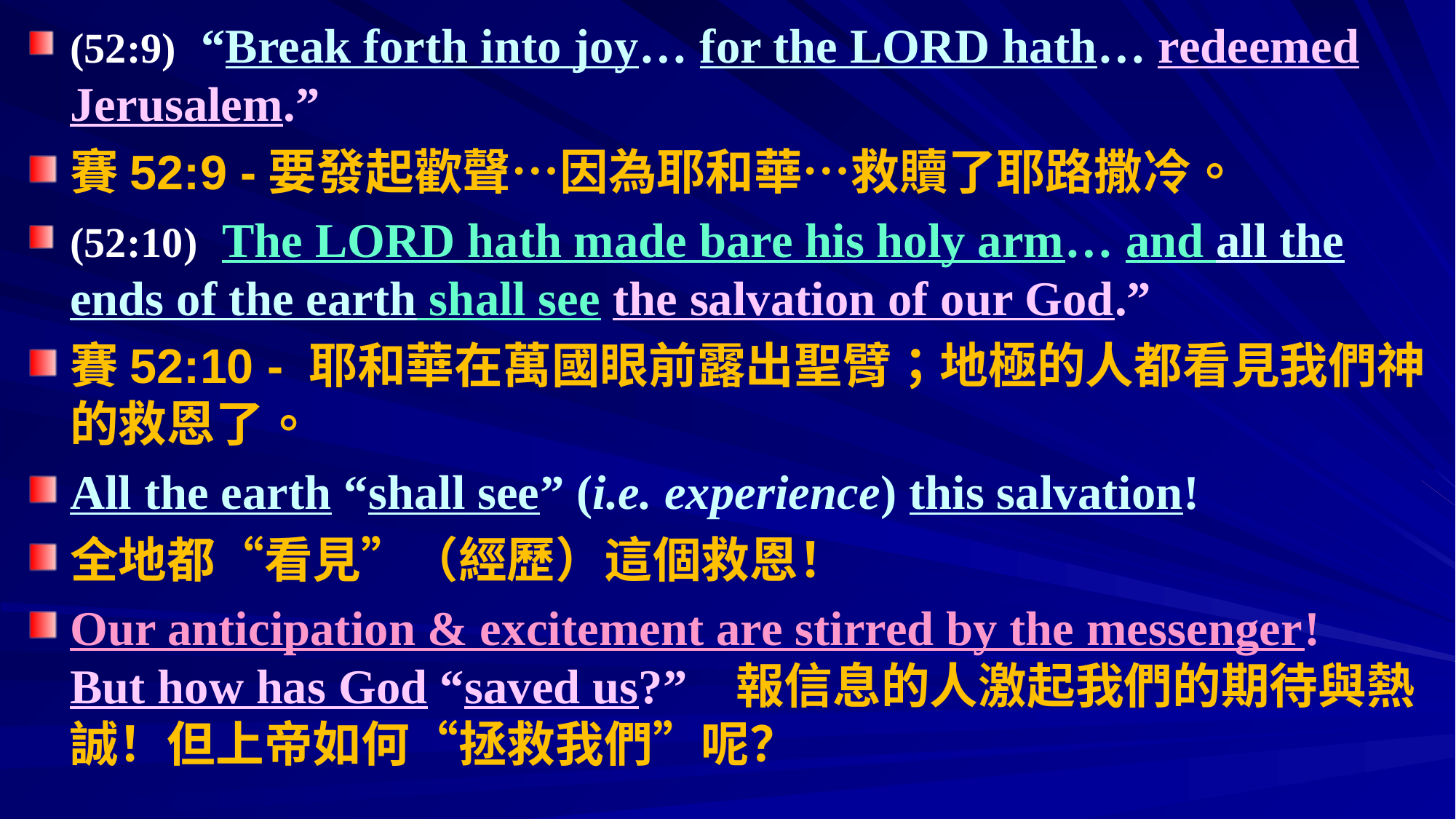

(52:9)  “Break forth into joy… for the LORD hath… redeemed Jerusalem.”
賽52:9 -要發起歡聲…因為耶和華…救贖了耶路撒冷。
(52:10)  The LORD hath made bare his holy arm… and all the ends of the earth shall see the salvation of our God.”
賽52:10 - 耶和華在萬國眼前露出聖臂；地極的人都看見我們神的救恩了。
All the earth “shall see” (i.e. experience) this salvation!
全地都“看見”（經歷）這個救恩！
Our anticipation & excitement are stirred by the messenger!   But how has God “saved us?”   報信息的人激起我們的期待與熱誠！但上帝如何“拯救我們”呢？